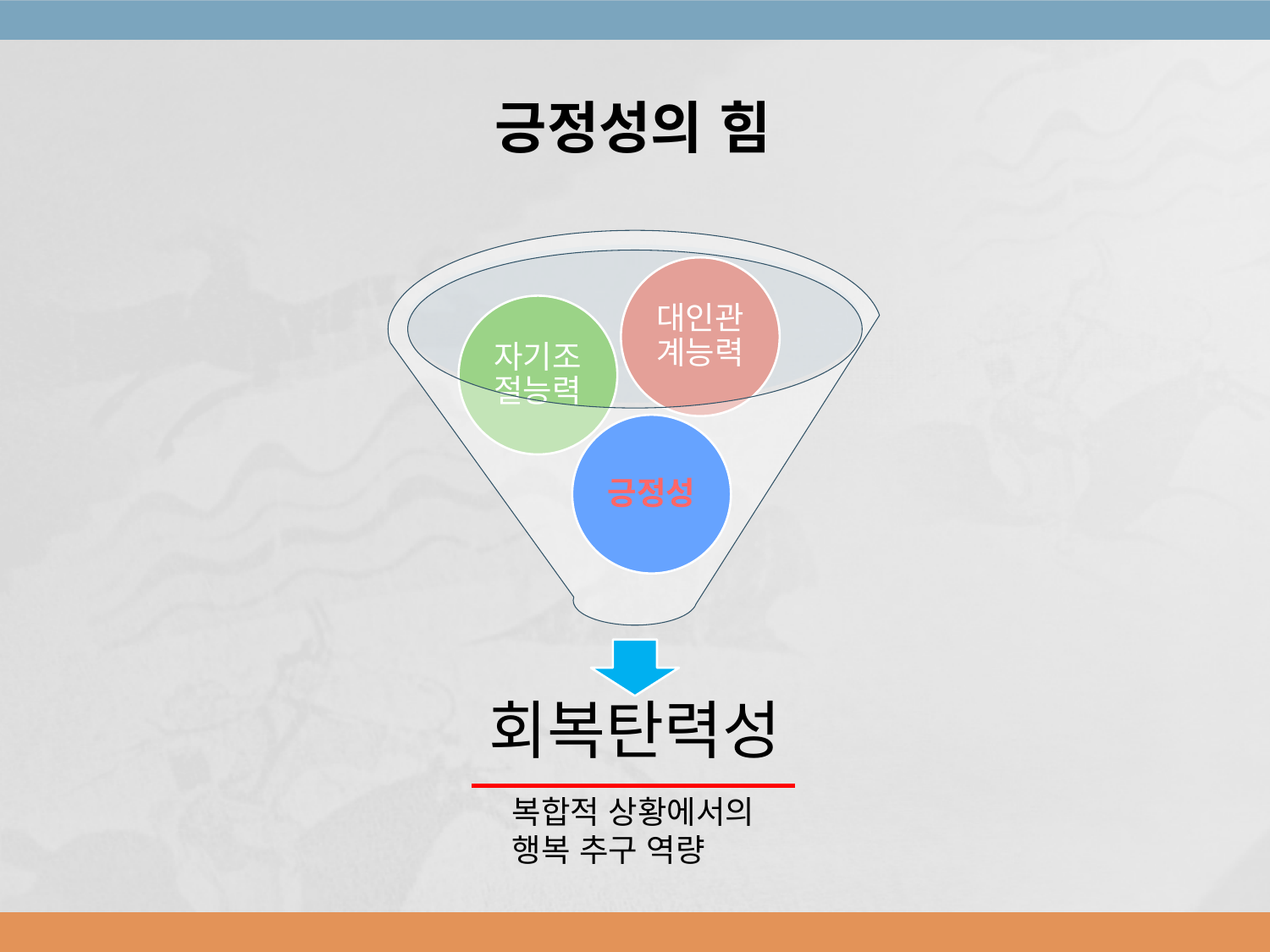

긍정성의 힘
회복탄력성
긍정성
자기조절능력
대인관계능력
복합적 상황에서의
행복 추구 역량